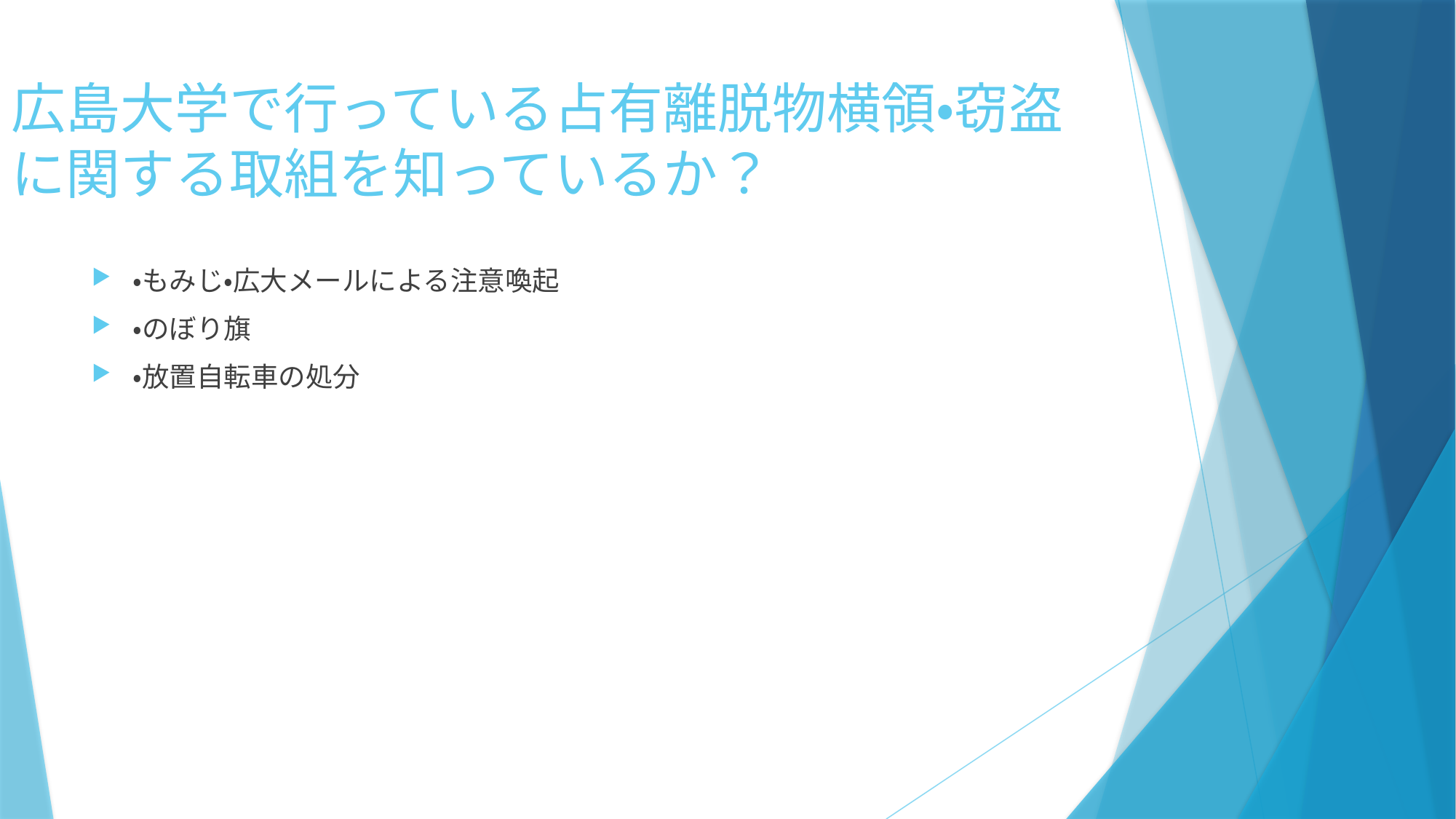

# 広島大学で行っている占有離脱物横領・窃盗に関する取組を知っているか？
・もみじ・広大メールによる注意喚起
・のぼり旗
・放置自転車の処分